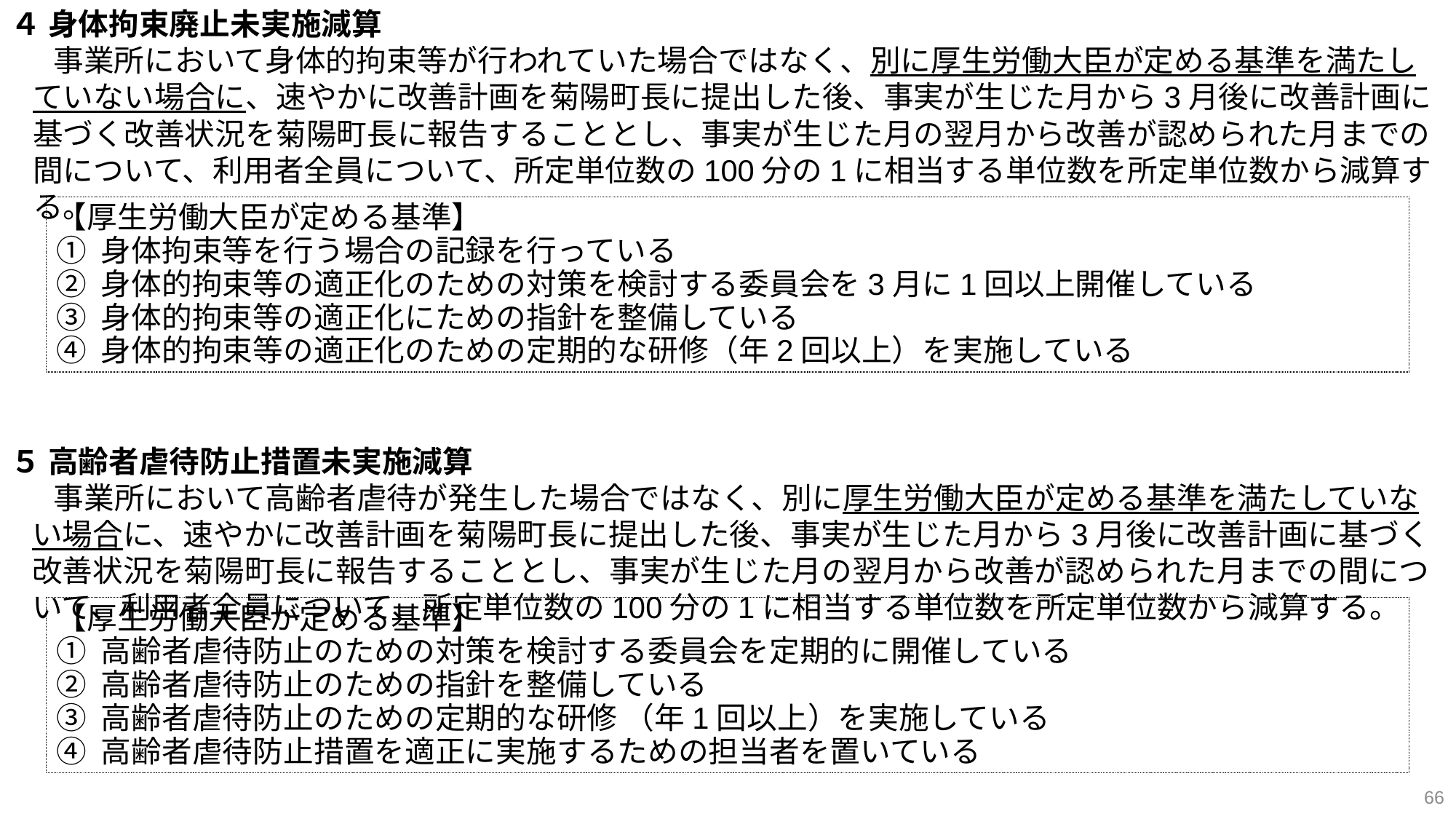

４ 身体拘束廃止未実施減算
事業所において身体的拘束等が行われていた場合ではなく、別に厚生労働大臣が定める基準を満たしていない場合に、速やかに改善計画を菊陽町長に提出した後、事実が生じた月から3月後に改善計画に基づく改善状況を菊陽町長に報告することとし、事実が生じた月の翌月から改善が認められた月までの間について、利用者全員について、所定単位数の100分の1に相当する単位数を所定単位数から減算する。

５ 高齢者虐待防止措置未実施減算
事業所において高齢者虐待が発生した場合ではなく、別に厚生労働大臣が定める基準を満たしていない場合に、速やかに改善計画を菊陽町長に提出した後、事実が生じた月から3月後に改善計画に基づく改善状況を菊陽町長に報告することとし、事実が生じた月の翌月から改善が認められた月までの間について、利用者全員について、所定単位数の100分の1に相当する単位数を所定単位数から減算する。

【厚生労働大臣が定める基準】
① 身体拘束等を行う場合の記録を行っている
② 身体的拘束等の適正化のための対策を検討する委員会を3月に1回以上開催している
③ 身体的拘束等の適正化にための指針を整備している
④ 身体的拘束等の適正化のための定期的な研修（年2回以上）を実施している
【厚生労働大臣が定める基準】
① 高齢者虐待防止のための対策を検討する委員会を定期的に開催している
② 高齢者虐待防止のための指針を整備している
③ 高齢者虐待防止のための定期的な研修 （年1回以上）を実施している
④ 高齢者虐待防止措置を適正に実施するための担当者を置いている
66